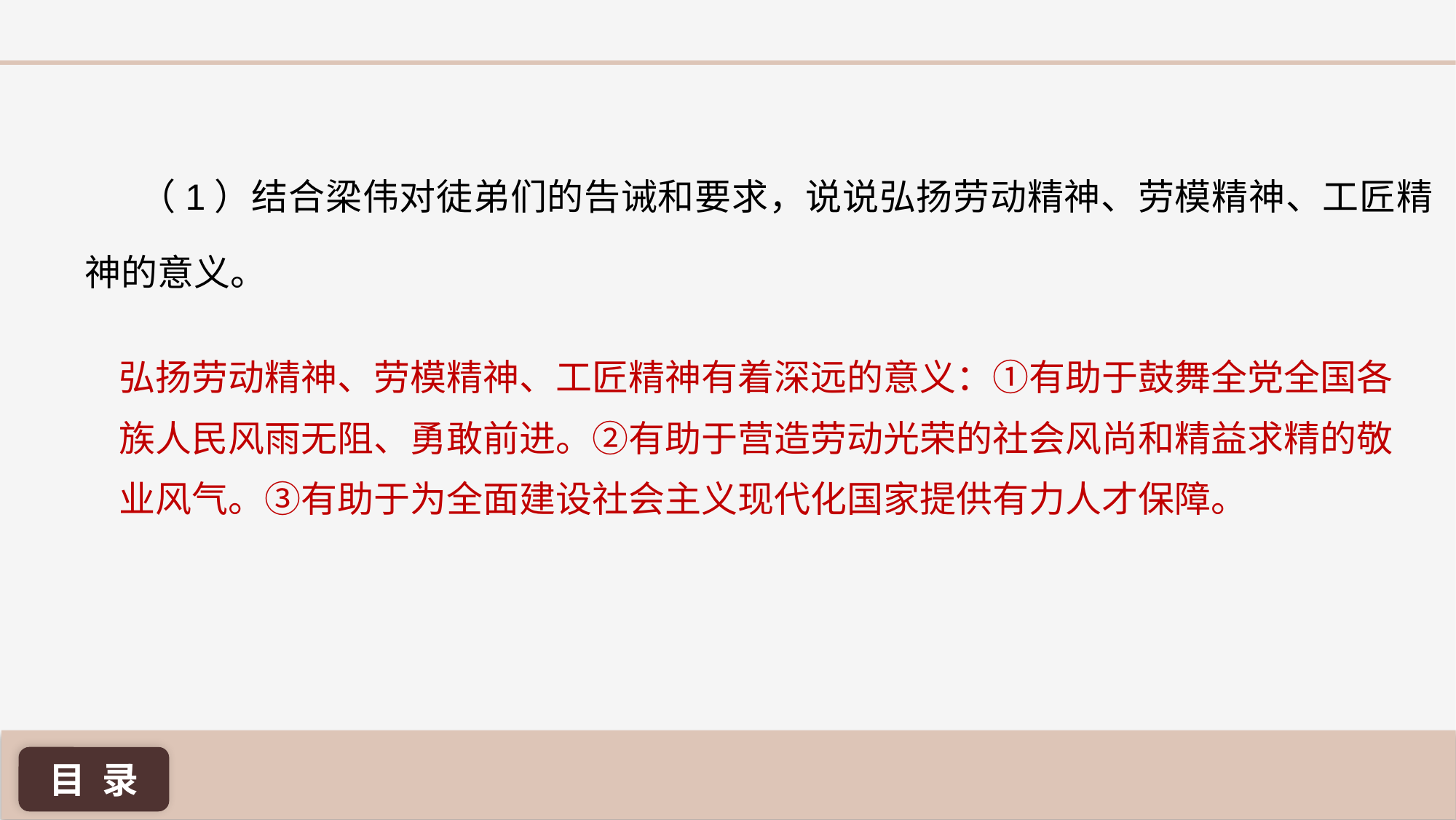

（1）结合梁伟对徒弟们的告诫和要求，说说弘扬劳动精神、劳模精神、工匠精神的意义。
弘扬劳动精神、劳模精神、工匠精神有着深远的意义：①有助于鼓舞全党全国各族人民风雨无阻、勇敢前进。②有助于营造劳动光荣的社会风尚和精益求精的敬业风气。③有助于为全面建设社会主义现代化国家提供有力人才保障。